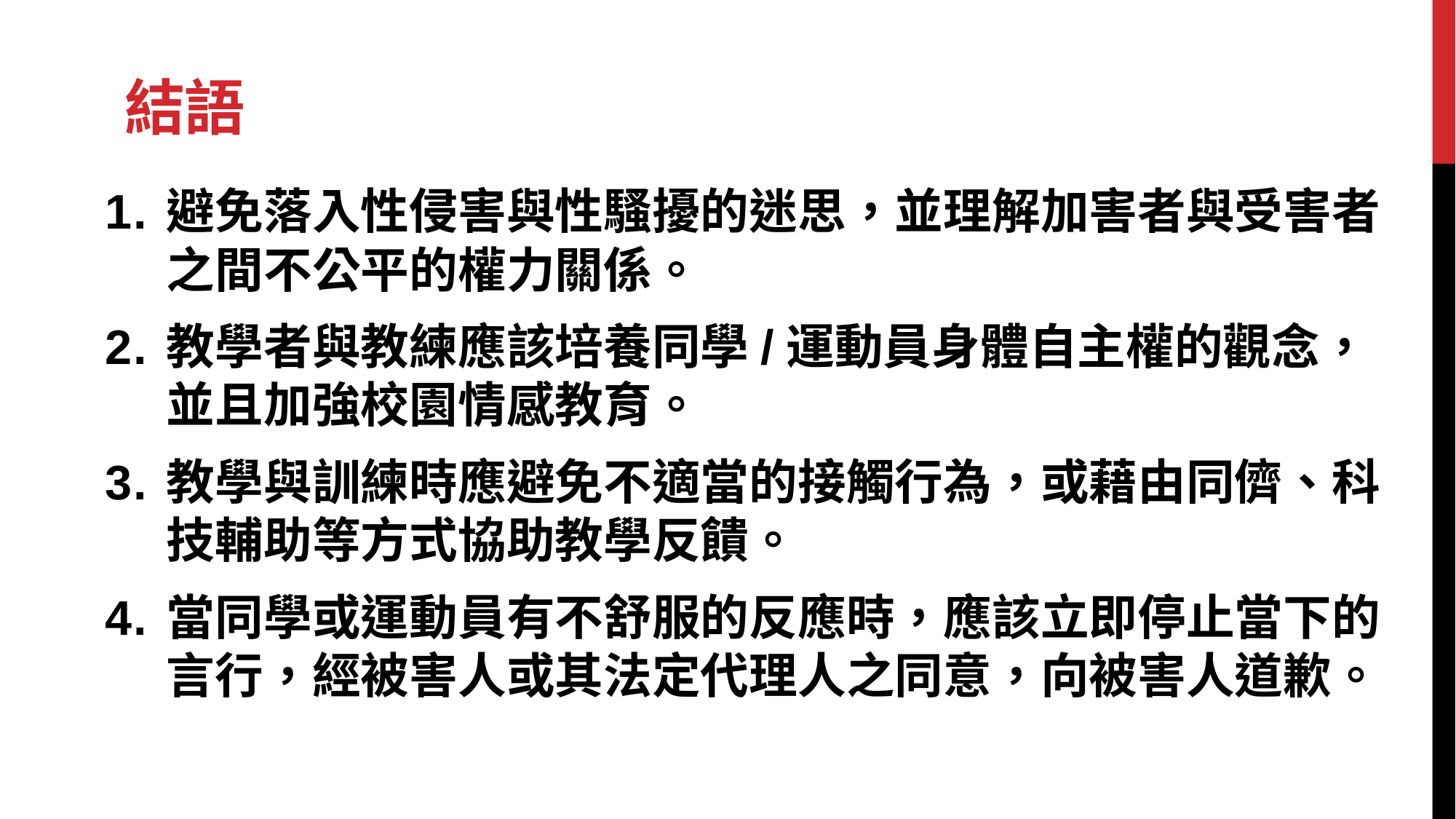

# 結語
避免落入性侵害與性騷擾的迷思，並理解加害者與受害者之間不公平的權力關係。
教學者與教練應該培養同學/運動員身體自主權的觀念，並且加強校園情感教育。
教學與訓練時應避免不適當的接觸行為，或藉由同儕、科技輔助等方式協助教學反饋。
當同學或運動員有不舒服的反應時，應該立即停止當下的言行，經被害人或其法定代理人之同意，向被害人道歉。